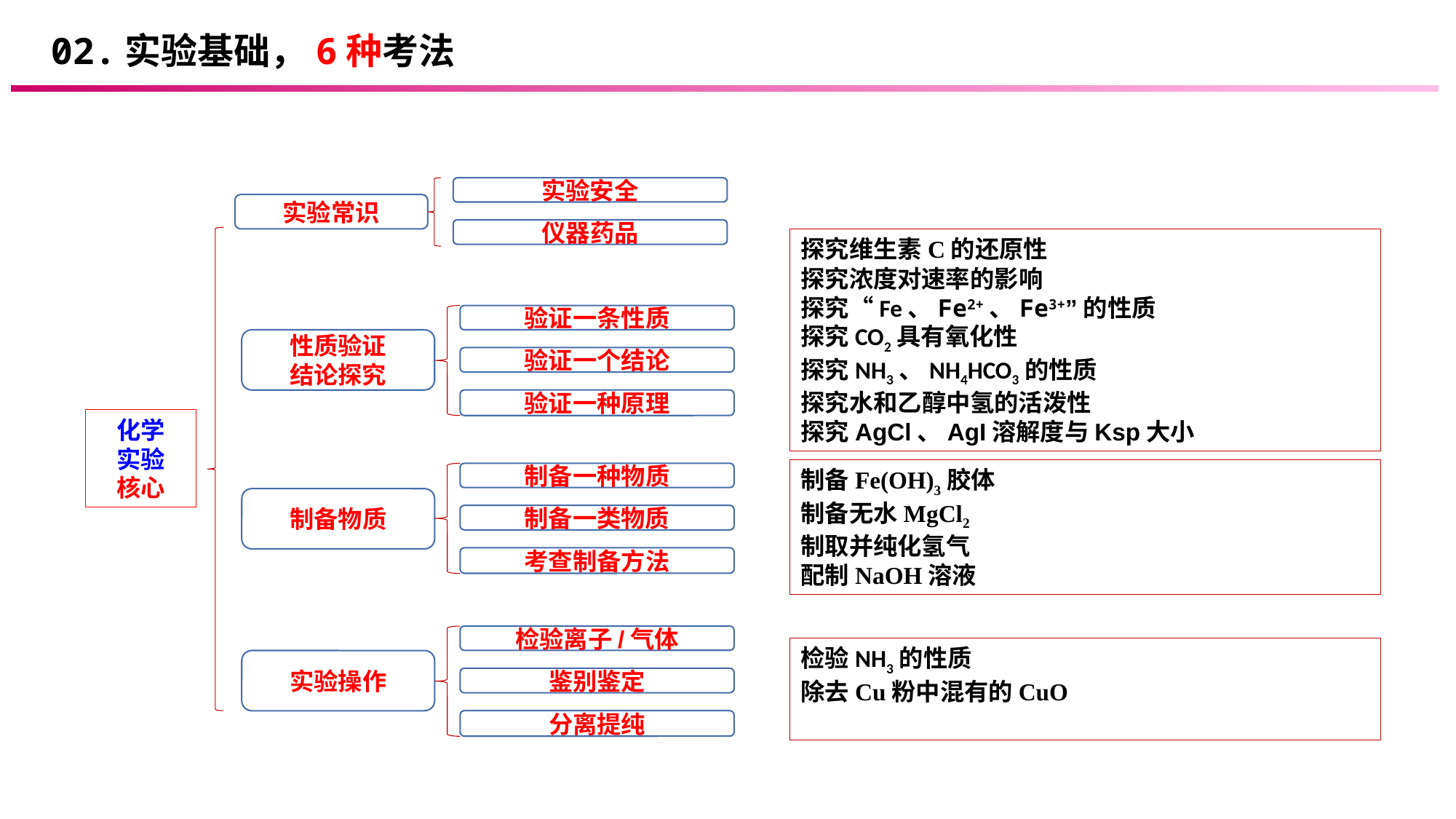

02.实验基础，6种考法
`

实验安全
实验常识
仪器药品

探究维生素C的还原性
探究浓度对速率的影响
探究“Fe、Fe2+、Fe3+”的性质
探究CO2具有氧化性
探究NH3、NH4HCO3的性质
探究水和乙醇中氢的活泼性
探究AgCl、AgI溶解度与Ksp大小
制备Fe(OH)3胶体
制备无水MgCl2
制取并纯化氢气
配制NaOH溶液
检验NH3的性质
除去Cu粉中混有的CuO

验证一条性质
性质验证
结论探究
验证一个结论
验证一种原理
化学
实验
核心

制备一种物质
制备物质
制备一类物质
考查制备方法

检验离子/气体
实验操作
鉴别鉴定
分离提纯